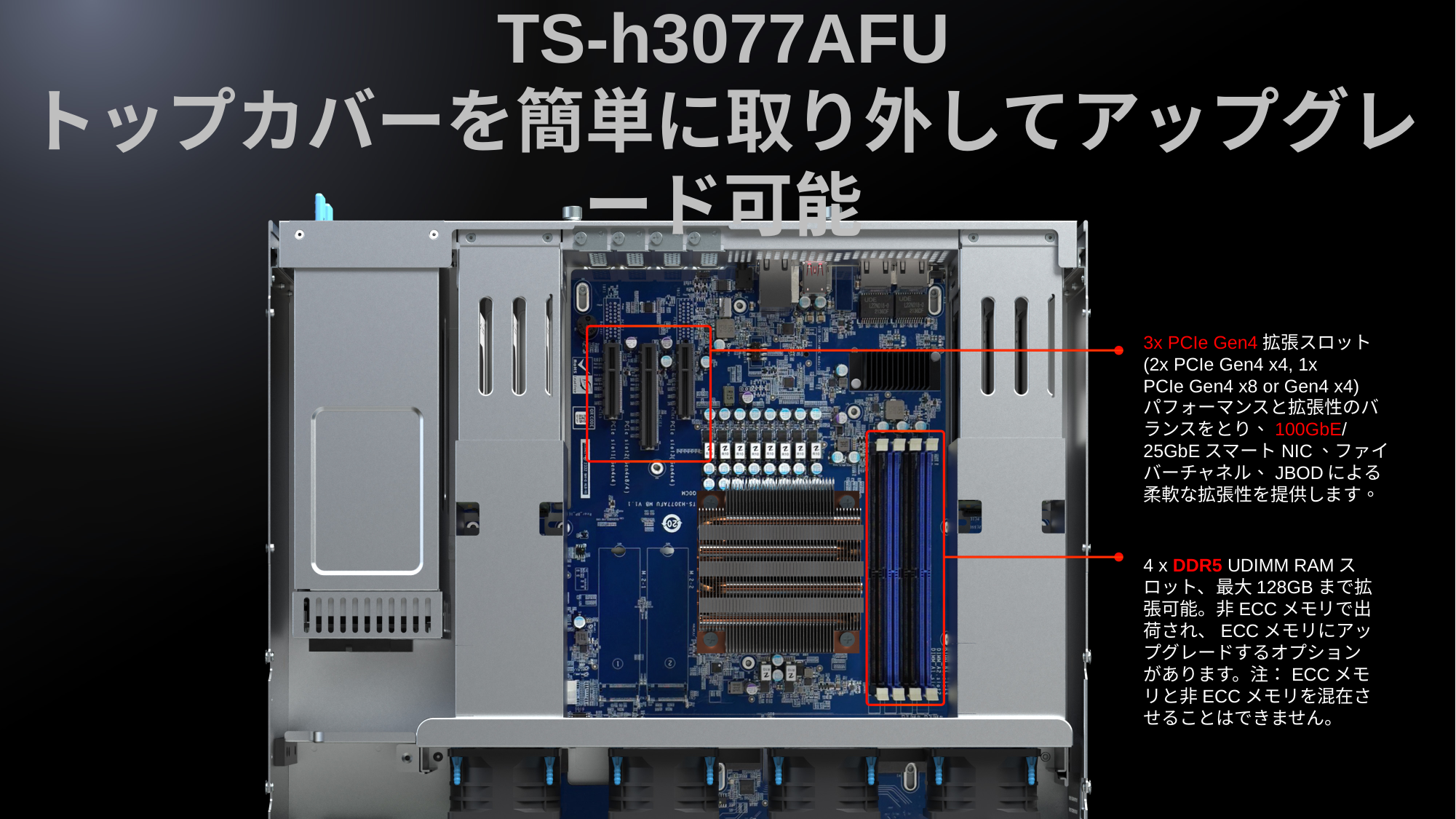

TS-h3077AFU
トップカバーを簡単に取り外してアップグレード可能
3x PCIe Gen4拡張スロット
(2x PCIe Gen4 x4, 1x PCIe Gen4 x8 or Gen4 x4)
パフォーマンスと拡張性のバランスをとり、100GbE/25GbEスマートNIC、ファイバーチャネル、JBODによる柔軟な拡張性を提供します。
4 x DDR5 UDIMM RAMスロット、最大128GBまで拡張可能。非ECCメモリで出荷され、ECCメモリにアップグレードするオプションがあります。注：ECCメモリと非ECCメモリを混在させることはできません。